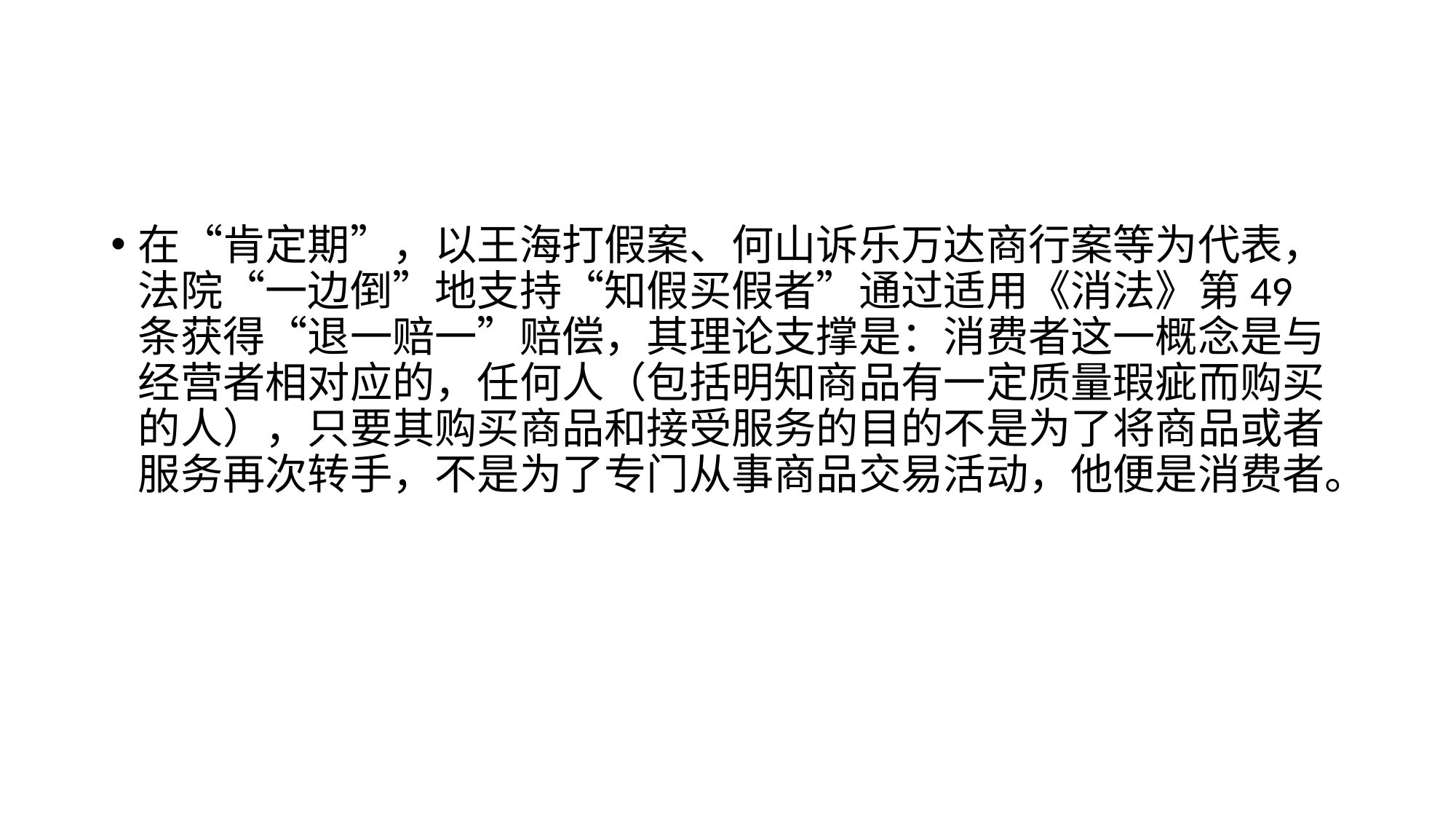

#
在“肯定期”，以王海打假案、何山诉乐万达商行案等为代表，法院“一边倒”地支持“知假买假者”通过适用《消法》第49条获得“退一赔一”赔偿，其理论支撑是：消费者这一概念是与经营者相对应的，任何人（包括明知商品有一定质量瑕疵而购买的人），只要其购买商品和接受服务的目的不是为了将商品或者服务再次转手，不是为了专门从事商品交易活动，他便是消费者。